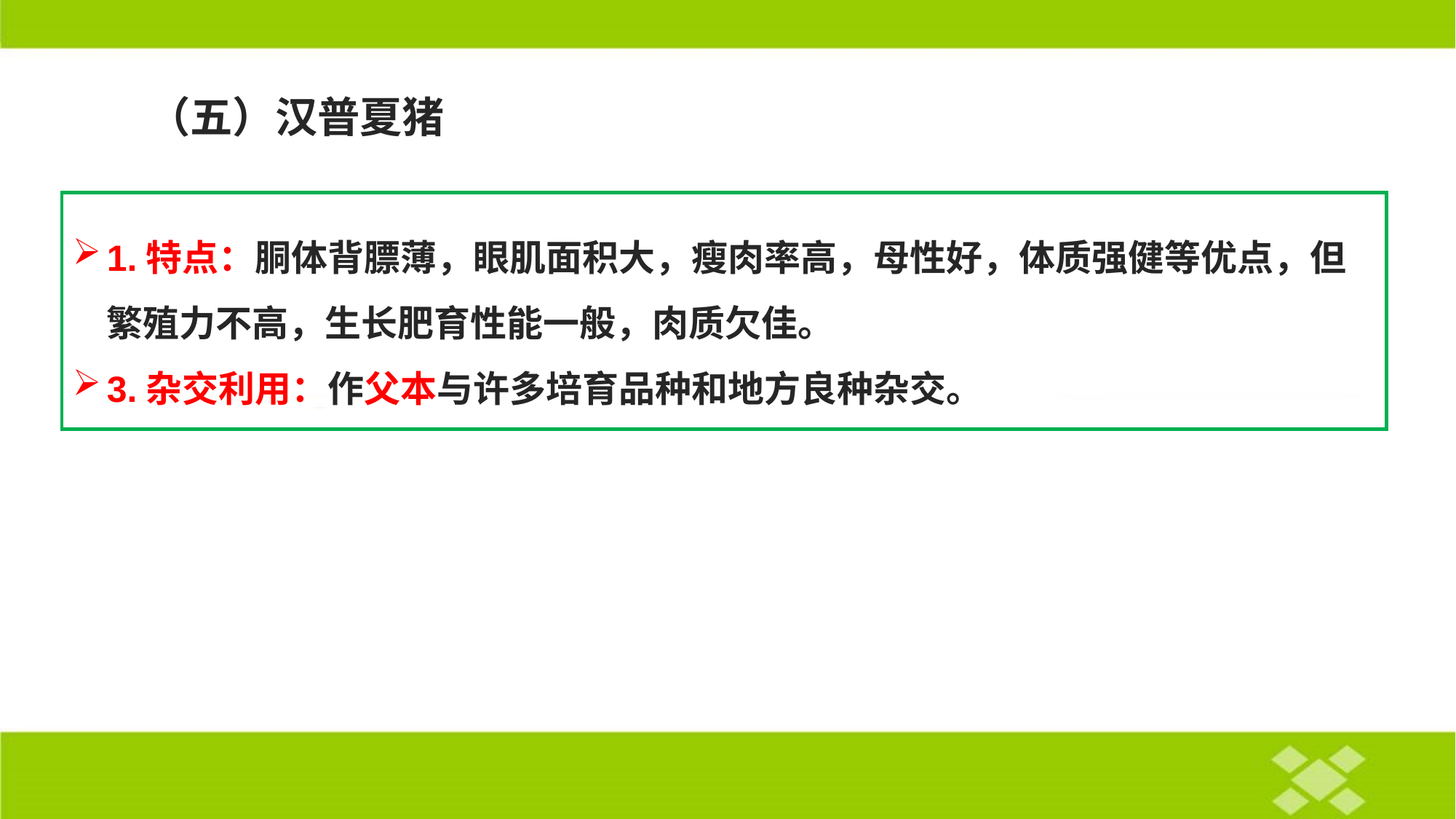

（五）汉普夏猪
1.特点：胴体背膘薄，眼肌面积大，瘦肉率高，母性好，体质强健等优点，但繁殖力不高，生长肥育性能一般，肉质欠佳。
3.杂交利用：作父本与许多培育品种和地方良种杂交。